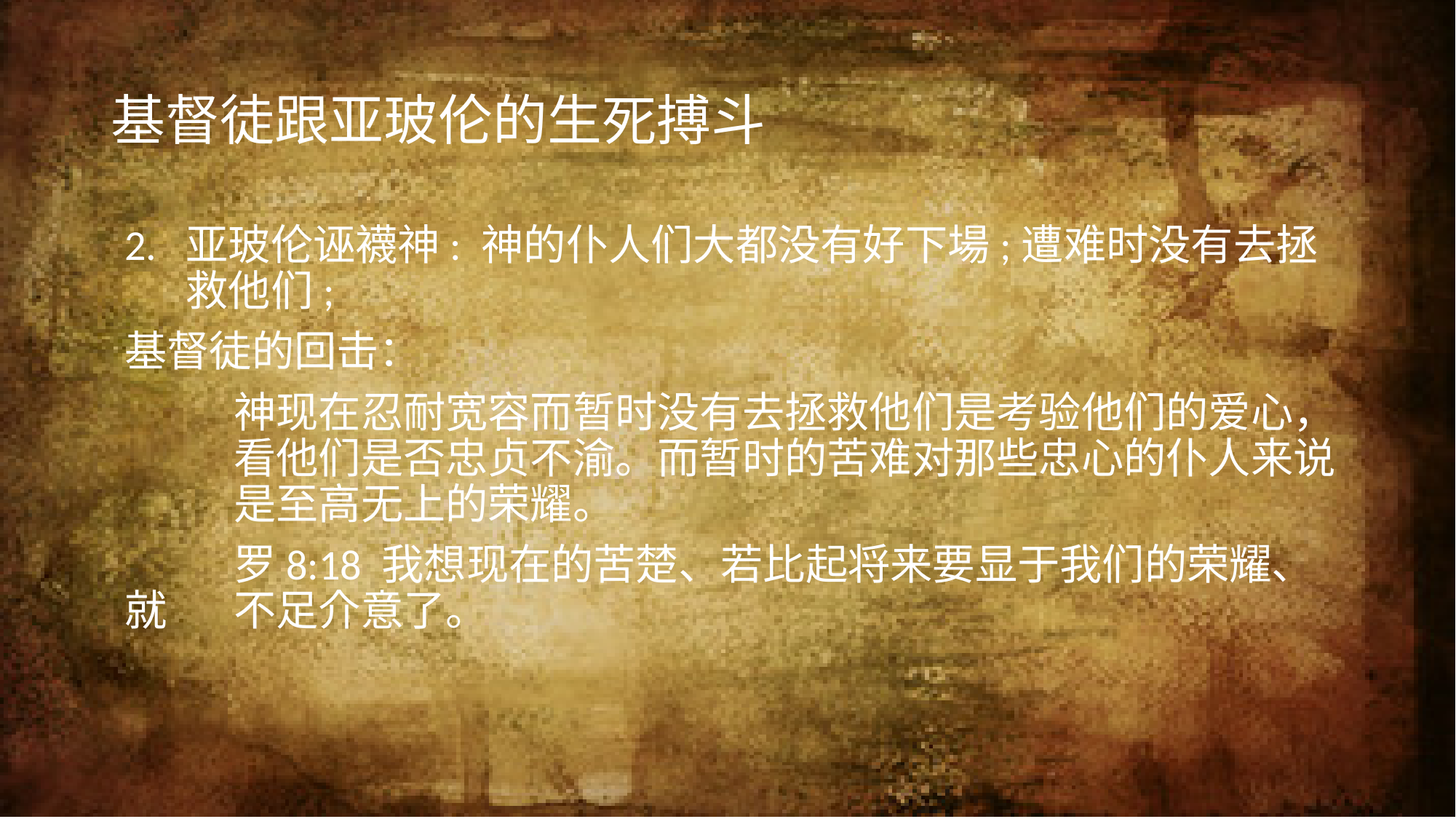

# 基督徒跟亚玻伦的生死搏斗
亚玻伦诬襪神: 神的仆人们大都没有好下場;遭难时没有去拯救他们;
基督徒的回击：
	神现在忍耐宽容而暂时没有去拯救他们是考验他们的爱心，	看他们是否忠贞不渝。而暂时的苦难对那些忠心的仆人来说	是至高无上的荣耀。
	罗8:18 我想现在的苦楚、若比起将来要显于我们的荣耀、就	不足介意了。